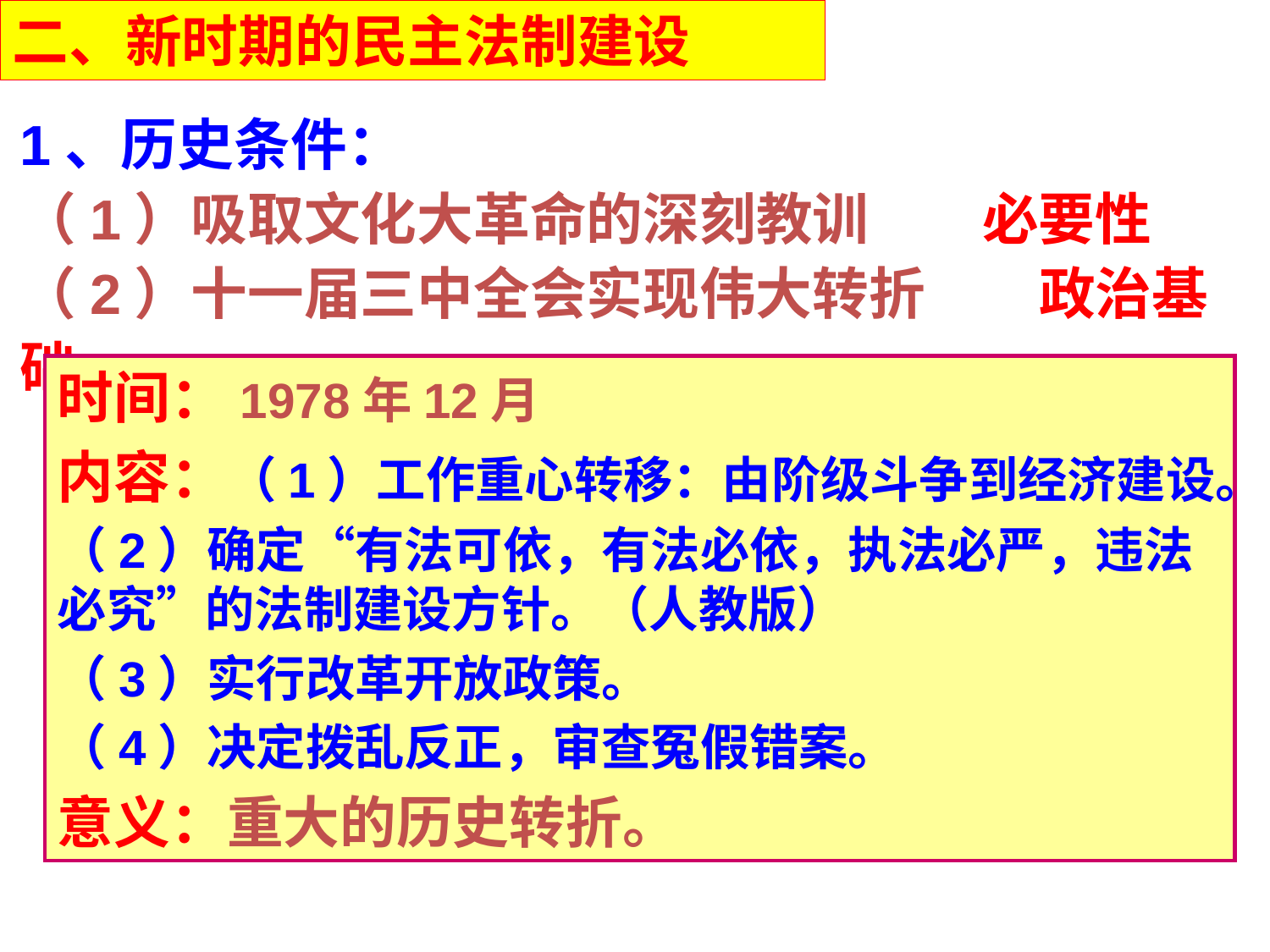

二、新时期的民主法制建设
1、历史条件：
（1）吸取文化大革命的深刻教训——必要性
（2）十一届三中全会实现伟大转折——政治基础
时间：1978年12月
内容：（1）工作重心转移：由阶级斗争到经济建设。
（2）确定“有法可依，有法必依，执法必严，违法必究”的法制建设方针。（人教版）
（3）实行改革开放政策。
（4）决定拨乱反正，审查冤假错案。
意义：重大的历史转折。